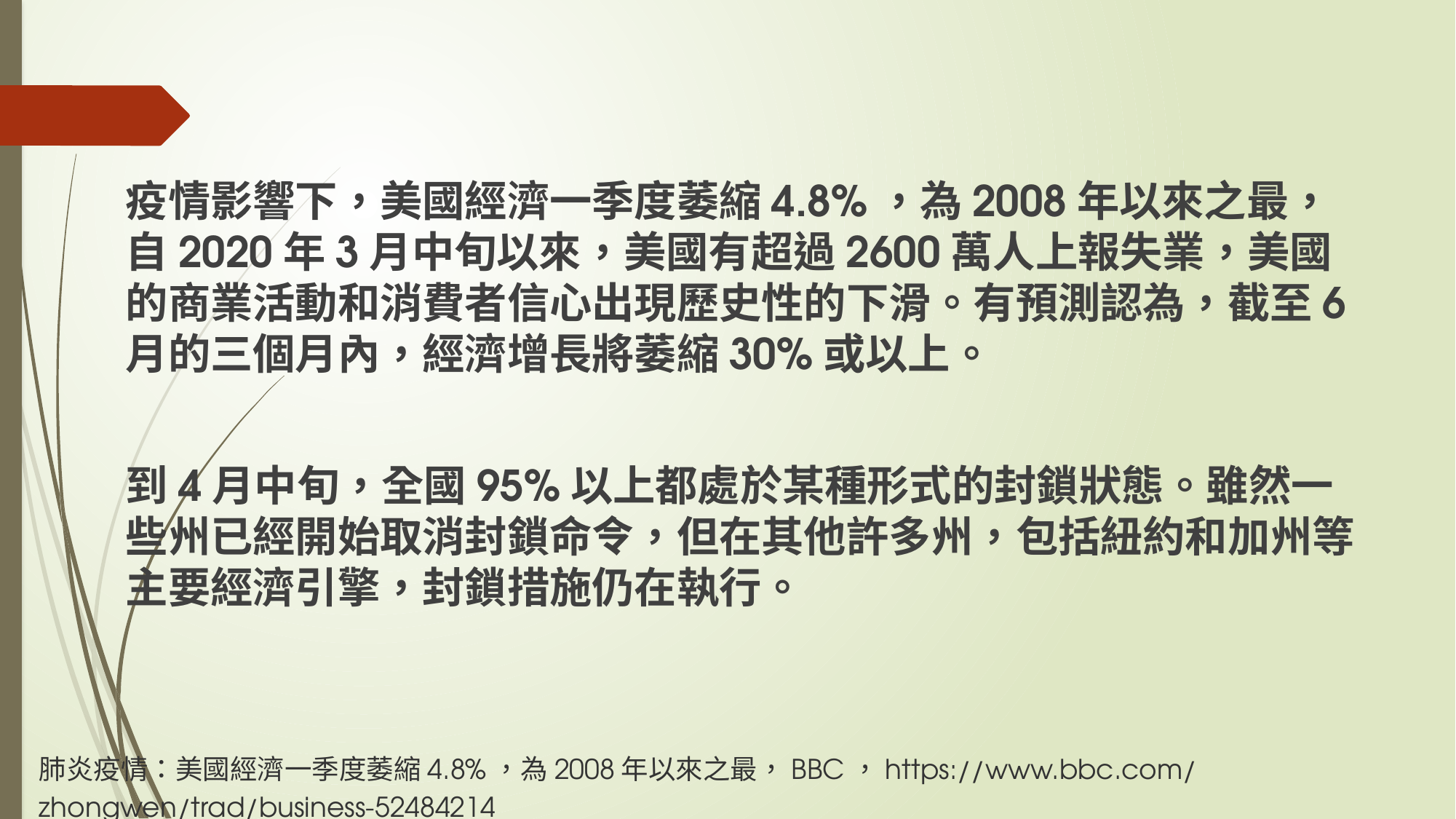

疫情影響下，美國經濟一季度萎縮4.8%，為2008年以來之最，自2020年3月中旬以來，美國有超過2600萬人上報失業，美國的商業活動和消費者信心出現歷史性的下滑。有預測認為，截至6月的三個月內，經濟增長將萎縮30%或以上。

到4月中旬，全國95%以上都處於某種形式的封鎖狀態。雖然一些州已經開始取消封鎖命令，但在其他許多州，包括紐約和加州等主要經濟引擎，封鎖措施仍在執行。

肺炎疫情：美國經濟一季度萎縮4.8%，為2008年以來之最，BBC，https://www.bbc.com/zhongwen/trad/business-52484214